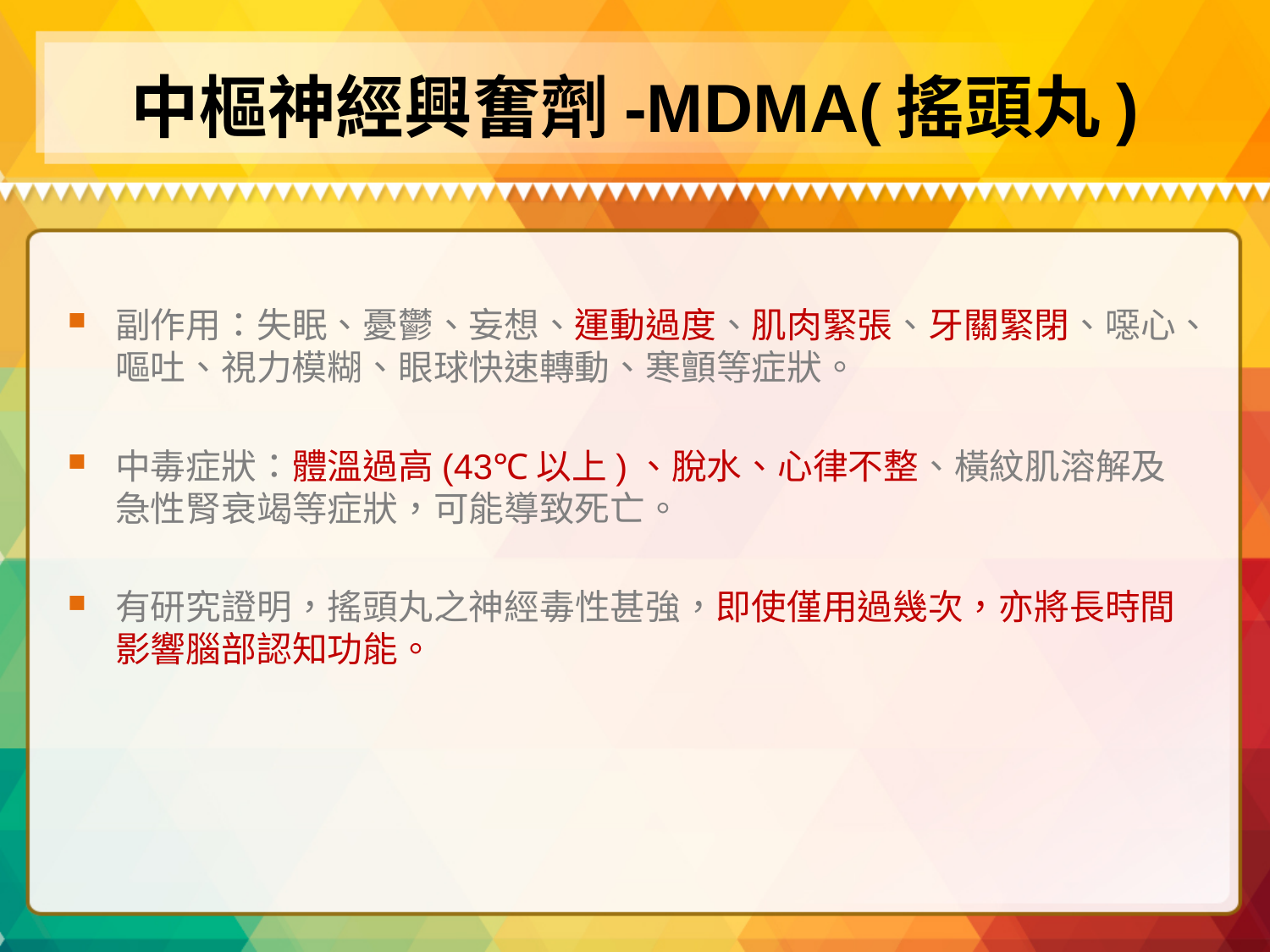

# 中樞神經興奮劑-MDMA(搖頭丸)
副作用：失眠、憂鬱、妄想、運動過度、肌肉緊張、牙關緊閉、噁心、嘔吐、視力模糊、眼球快速轉動、寒顫等症狀。

中毒症狀：體溫過高(43℃以上)、脫水、心律不整、橫紋肌溶解及急性腎衰竭等症狀，可能導致死亡。

有研究證明，搖頭丸之神經毒性甚強，即使僅用過幾次，亦將長時間影響腦部認知功能。